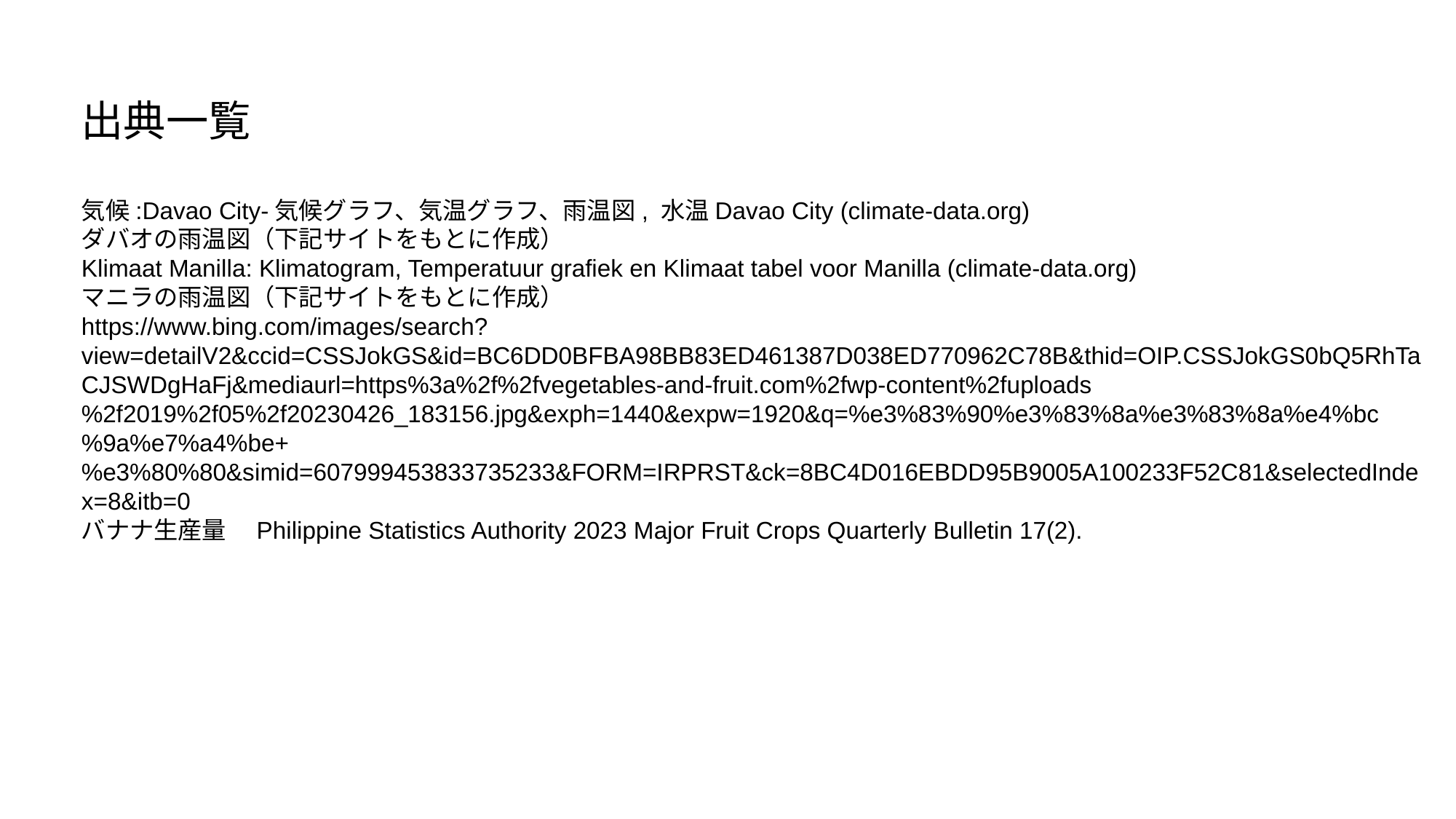

# 出典一覧
気候:Davao City-気候グラフ、気温グラフ、雨温図, 水温Davao City (climate-data.org)
ダバオの雨温図（下記サイトをもとに作成）
Klimaat Manilla: Klimatogram, Temperatuur grafiek en Klimaat tabel voor Manilla (climate-data.org)
マニラの雨温図（下記サイトをもとに作成）
https://www.bing.com/images/search?view=detailV2&ccid=CSSJokGS&id=BC6DD0BFBA98BB83ED461387D038ED770962C78B&thid=OIP.CSSJokGS0bQ5RhTaCJSWDgHaFj&mediaurl=https%3a%2f%2fvegetables-and-fruit.com%2fwp-content%2fuploads%2f2019%2f05%2f20230426_183156.jpg&exph=1440&expw=1920&q=%e3%83%90%e3%83%8a%e3%83%8a%e4%bc%9a%e7%a4%be+%e3%80%80&simid=607999453833735233&FORM=IRPRST&ck=8BC4D016EBDD95B9005A100233F52C81&selectedIndex=8&itb=0
バナナ生産量　Philippine Statistics Authority 2023 Major Fruit Crops Quarterly Bulletin 17(2).